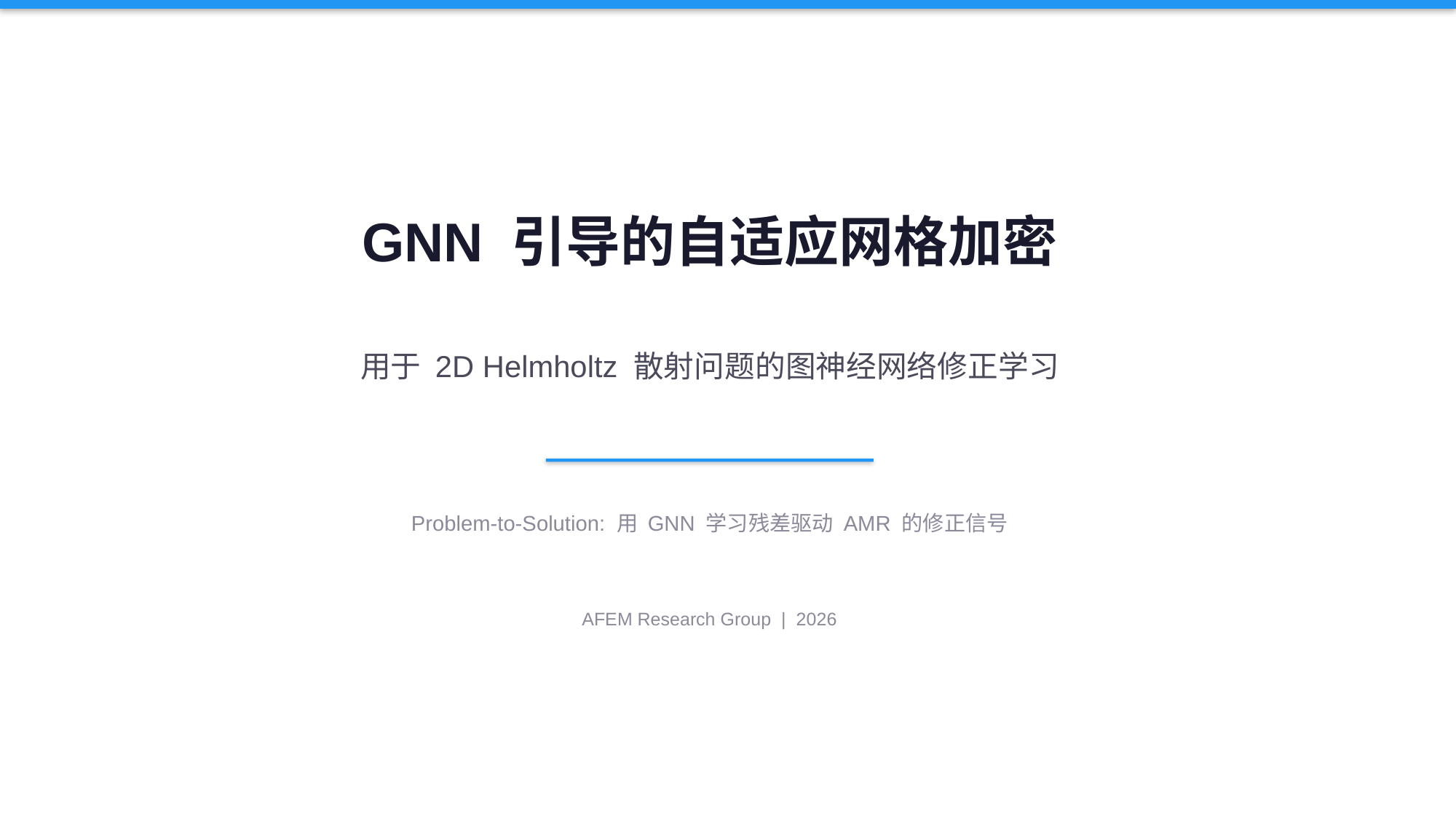

GNN 引导的自适应网格加密
用于 2D Helmholtz 散射问题的图神经网络修正学习

Problem-to-Solution: 用 GNN 学习残差驱动 AMR 的修正信号
AFEM Research Group  |  2026